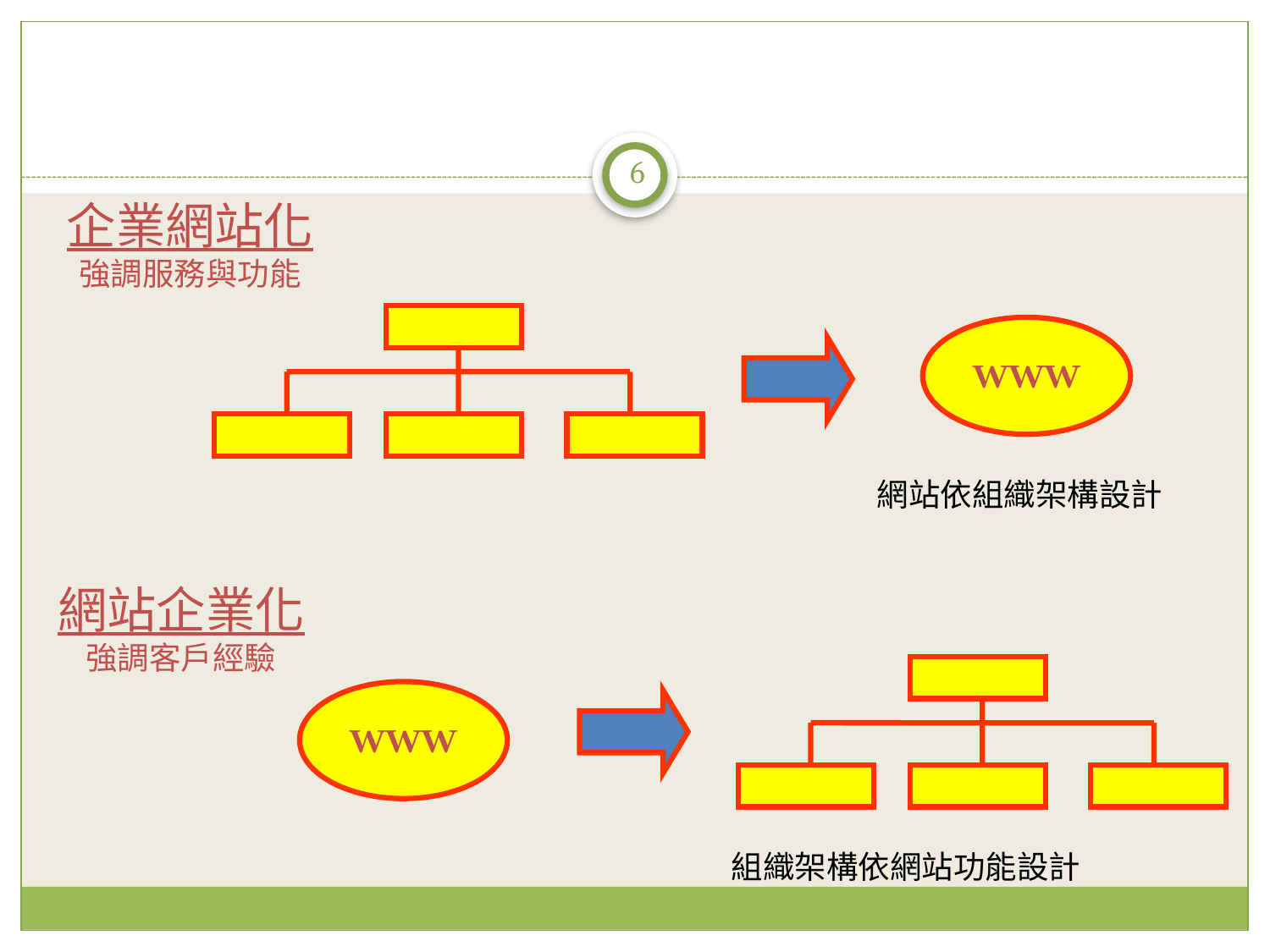

#
6
企業網站化
強調服務與功能

WWW

網站依組織架構設計
網站企業化
強調客戶經驗

WWW

組織架構依網站功能設計